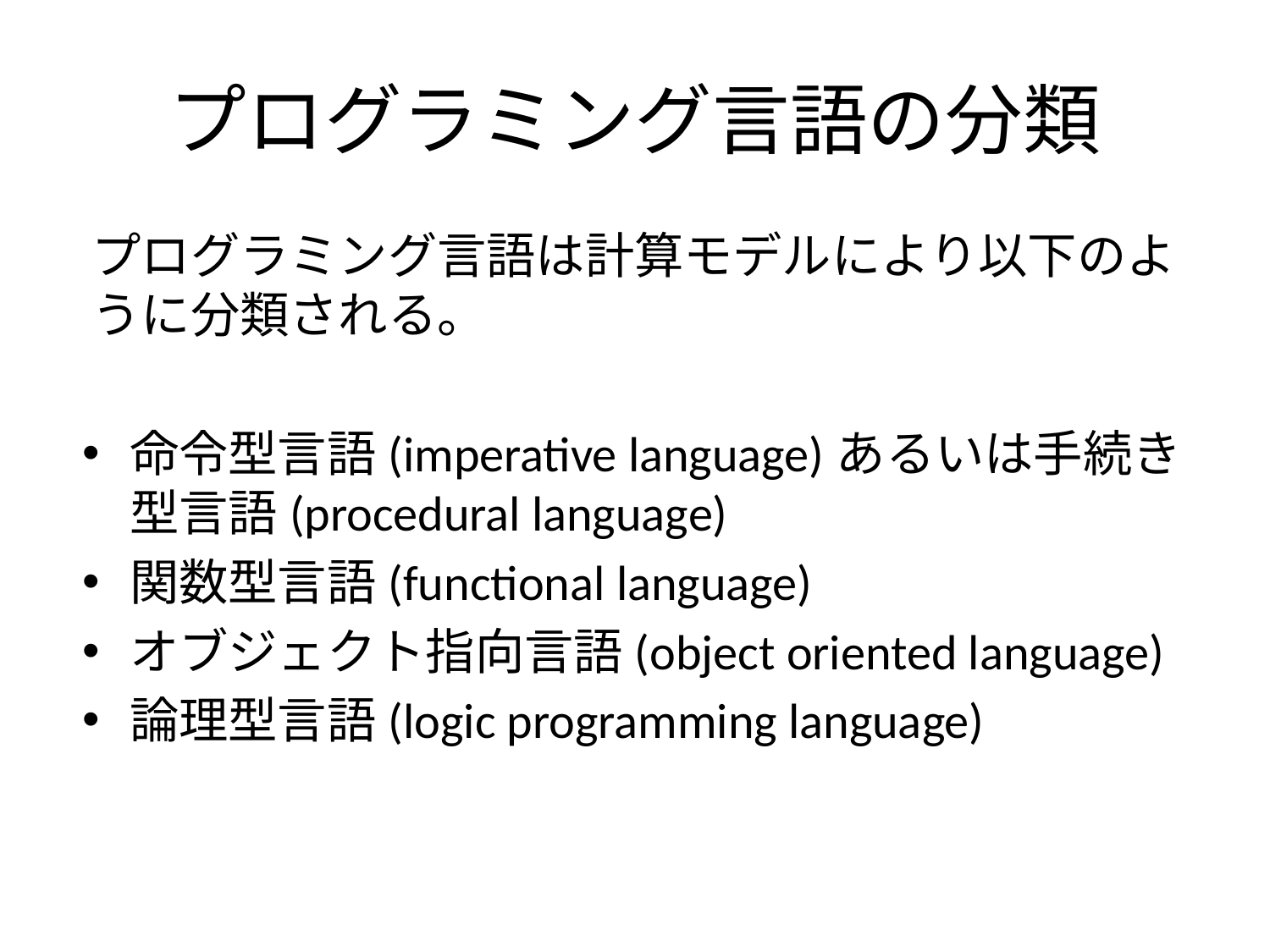

# プログラミング言語の分類
プログラミング言語は計算モデルにより以下のように分類される。
命令型言語(imperative language)あるいは手続き型言語(procedural language)
関数型言語(functional language)
オブジェクト指向言語(object oriented language)
論理型言語(logic programming language)